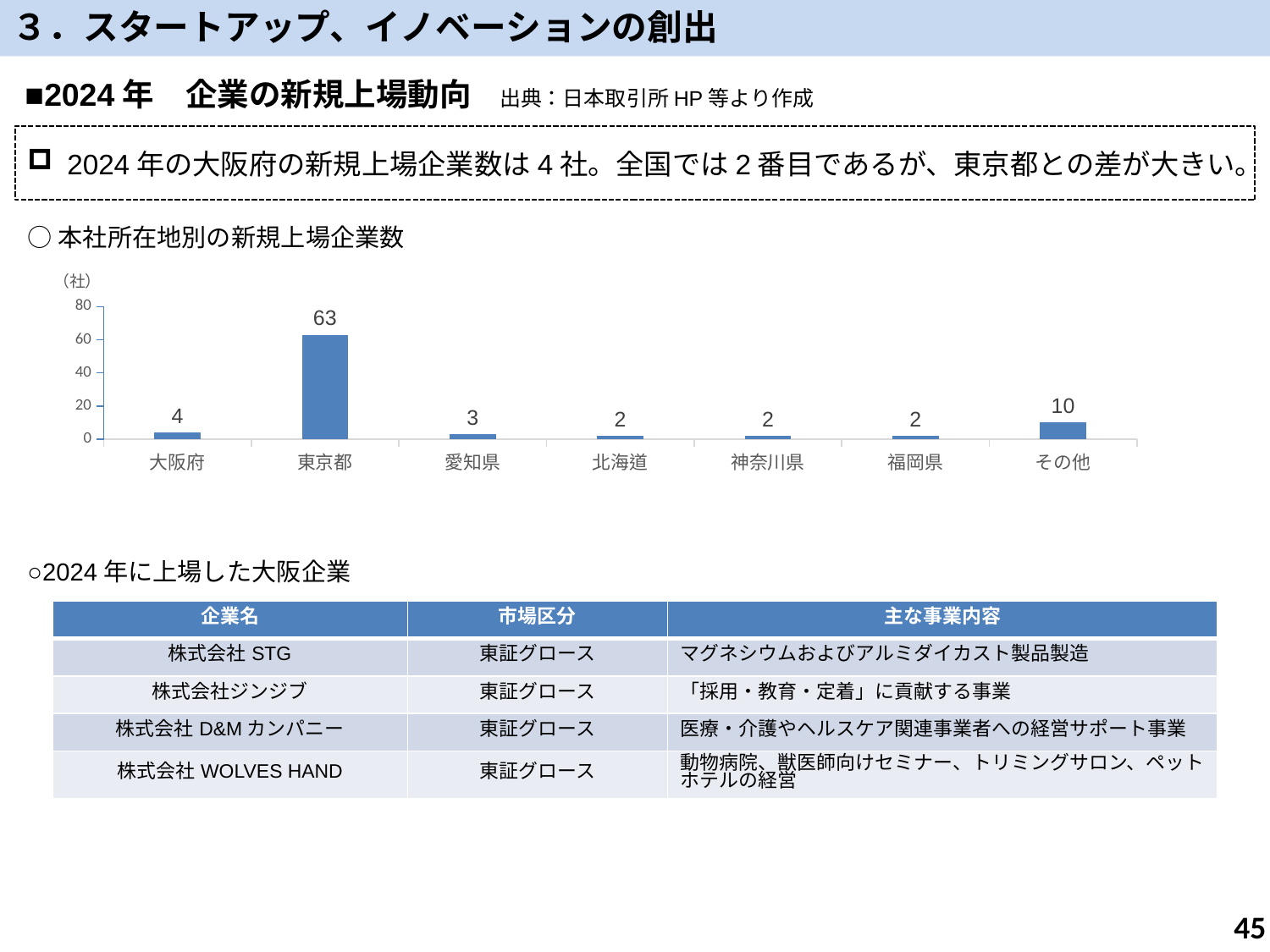

３．スタートアップ、イノベーションの創出
■2024年　企業の新規上場動向　出典：日本取引所HP等より作成
2024年の大阪府の新規上場企業数は4社。全国では2番目であるが、東京都との差が大きい。
○本社所在地別の新規上場企業数

### Chart

| Category |  |
|---|---|
| 大阪府 | 4.0 |
| 東京都 | 63.0 |
| 愛知県 | 3.0 |
| 北海道 | 2.0 |
| 神奈川県 | 2.0 |
| 福岡県 | 2.0 |
| その他 | 10.0 |
○2024年に上場した大阪企業
| 企業名 | 市場区分 | 主な事業内容 |
| --- | --- | --- |
| 株式会社STG | 東証グロース | マグネシウムおよびアルミダイカスト製品製造 |
| 株式会社ジンジブ | 東証グロース | 「採用・教育・定着」に貢献する事業 |
| 株式会社D&Mカンパニー | 東証グロース | 医療・介護やヘルスケア関連事業者への経営サポート事業 |
| 株式会社WOLVES HAND | 東証グロース | 動物病院、獣医師向けセミナー、トリミングサロン、ペットホテルの経営 |
45